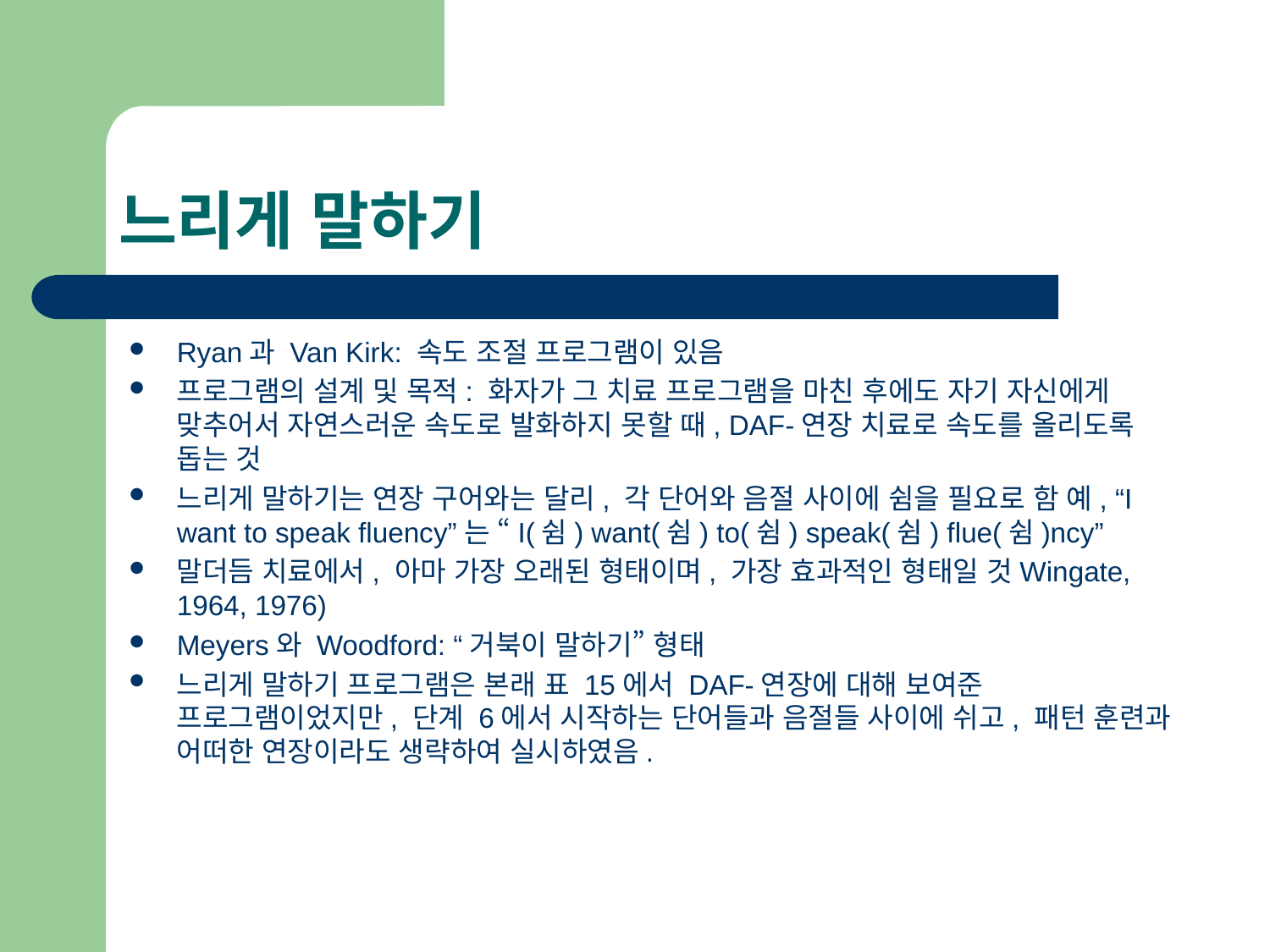

# 느리게 말하기
Ryan과 Van Kirk: 속도 조절 프로그램이 있음
프로그램의 설계 및 목적: 화자가 그 치료 프로그램을 마친 후에도 자기 자신에게 맞추어서 자연스러운 속도로 발화하지 못할 때, DAF-연장 치료로 속도를 올리도록 돕는 것
느리게 말하기는 연장 구어와는 달리, 각 단어와 음절 사이에 쉼을 필요로 함 예, “I want to speak fluency”는 “I(쉼) want(쉼) to(쉼) speak(쉼) flue(쉼)ncy”
말더듬 치료에서, 아마 가장 오래된 형태이며, 가장 효과적인 형태일 것Wingate, 1964, 1976)
Meyers와 Woodford: “거북이 말하기” 형태
느리게 말하기 프로그램은 본래 표 15에서 DAF-연장에 대해 보여준 프로그램이었지만, 단계 6에서 시작하는 단어들과 음절들 사이에 쉬고, 패턴 훈련과 어떠한 연장이라도 생략하여 실시하였음.